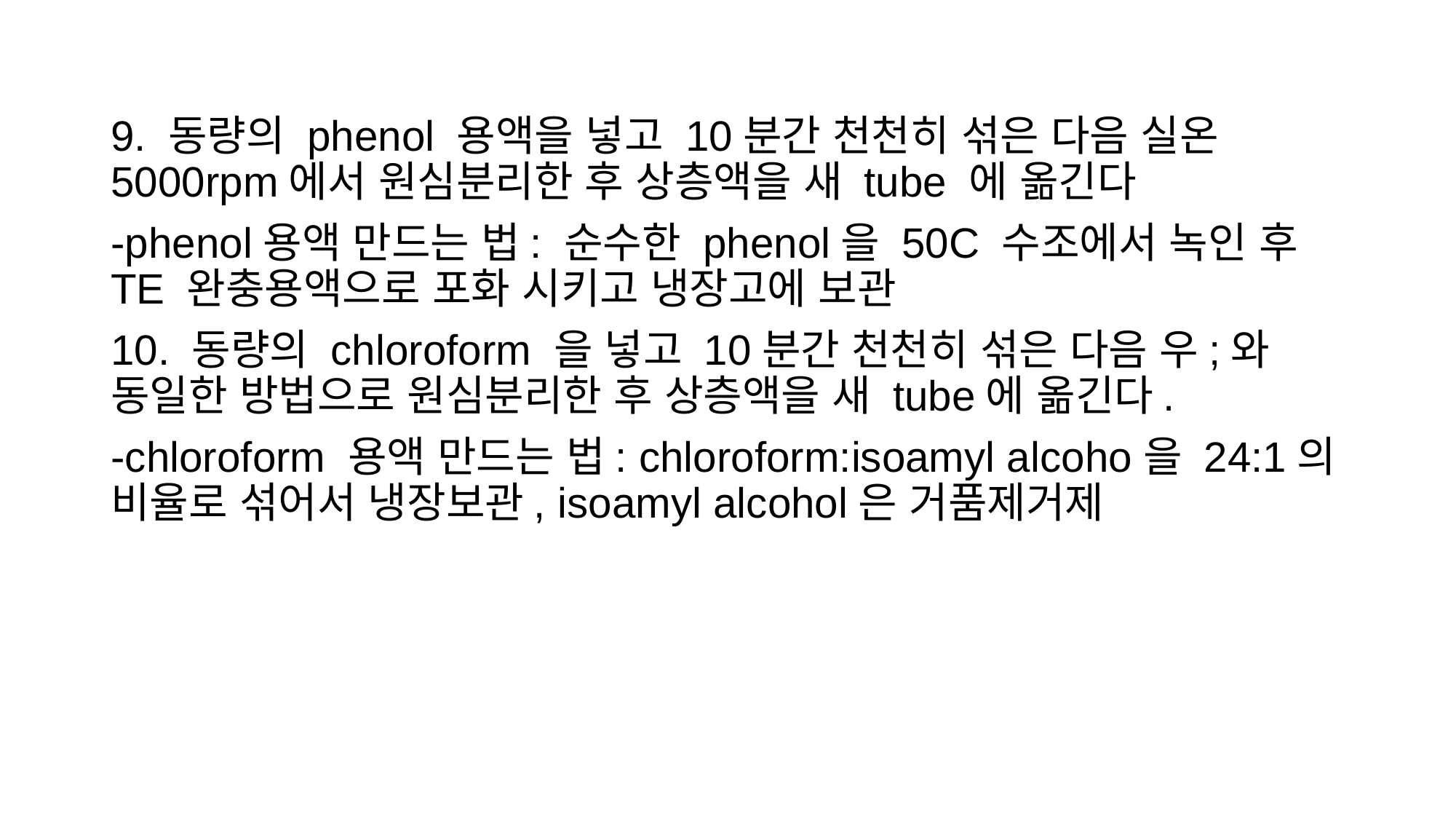

9. 동량의 phenol 용액을 넣고 10분간 천천히 섞은 다음 실온5000rpm에서 원심분리한 후 상층액을 새 tube 에 옮긴다
-phenol용액 만드는 법: 순수한 phenol을 50C 수조에서 녹인 후 TE 완충용액으로 포화 시키고 냉장고에 보관
10. 동량의 chloroform 을 넣고 10분간 천천히 섞은 다음 우;와 동일한 방법으로 원심분리한 후 상층액을 새 tube에 옮긴다.
-chloroform 용액 만드는 법: chloroform:isoamyl alcoho을 24:1의 비율로 섞어서 냉장보관, isoamyl alcohol은 거품제거제